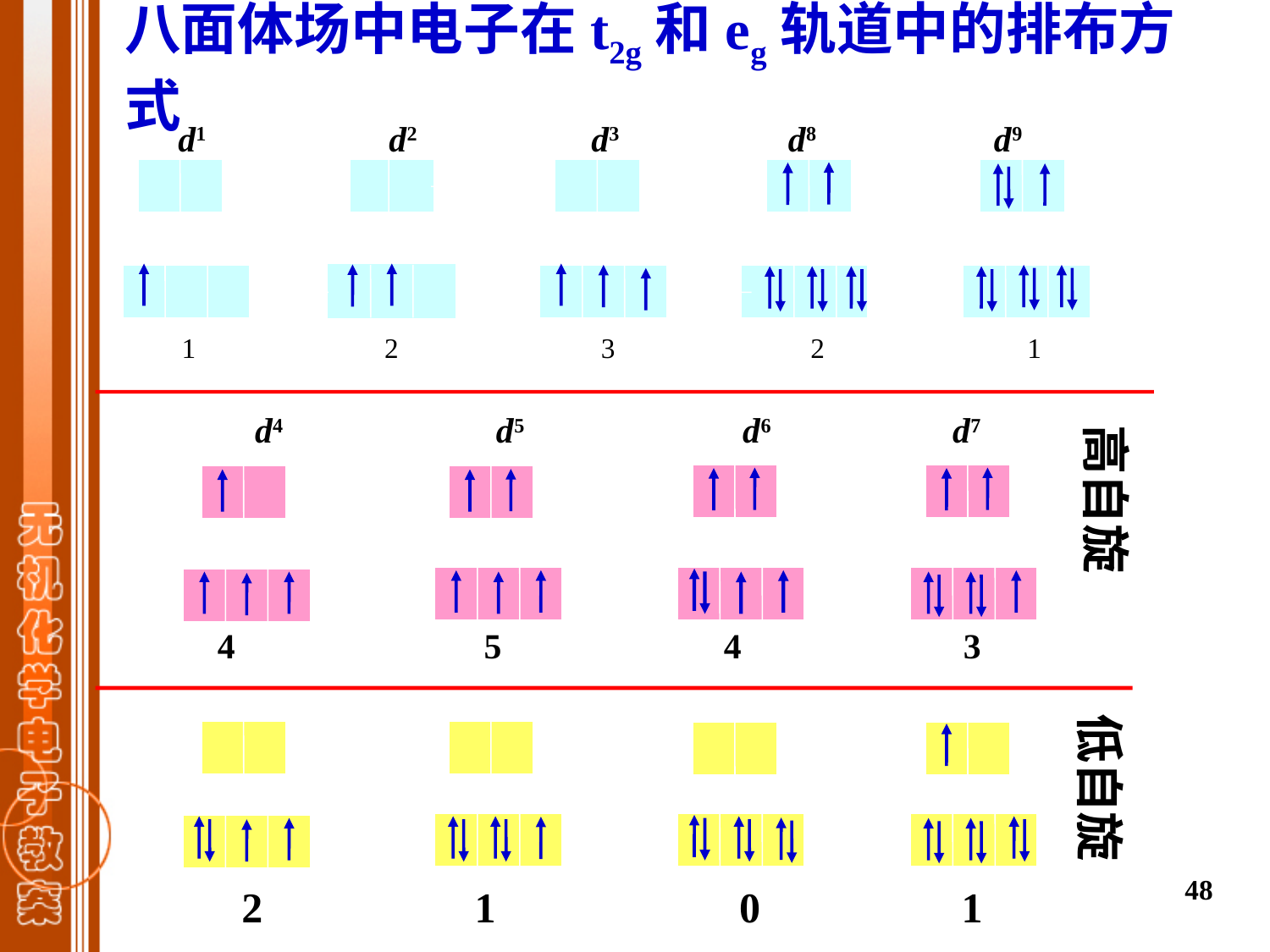

八面体场中电子在t2g和eg轨道中的排布方式

d1                     d2                    d3                   d8                    d9

1                           2                             3                            2                             1

d4                        d5                         d6                                   d7
高自旋

4                            5                         4                         3

低自旋

2                    1                       0                   1
48